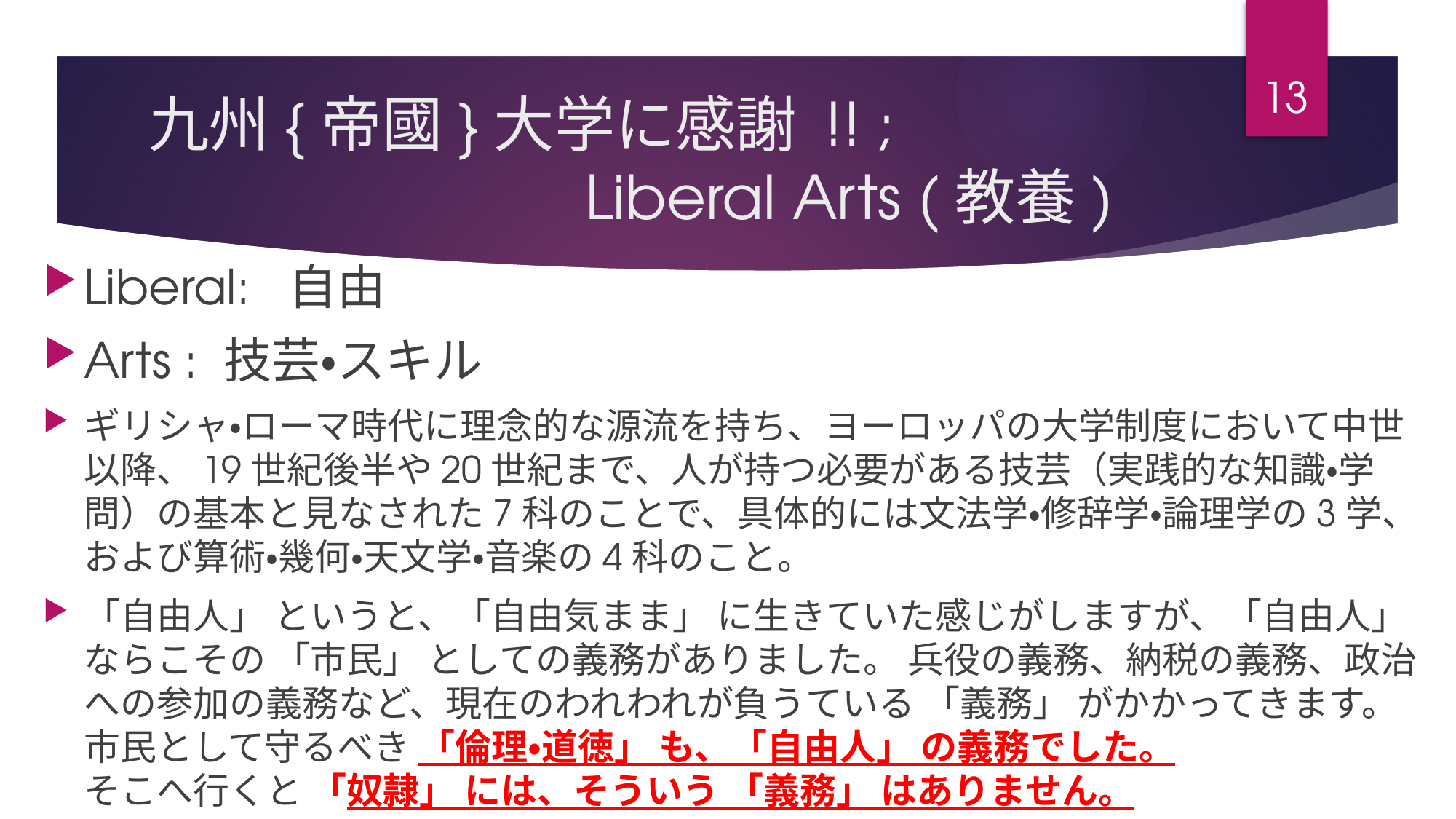

13
# 九州{帝國}大学に感謝 !! ; Liberal Arts (教養)
Liberal:  自由
Arts : 技芸・スキル
ギリシャ・ローマ時代に理念的な源流を持ち、ヨーロッパの大学制度において中世以降、19世紀後半や20世紀まで、人が持つ必要がある技芸（実践的な知識・学問）の基本と見なされた7科のことで、具体的には文法学・修辞学・論理学の3学、および算術・幾何・天文学・音楽の4科のこと。
「自由人」 というと、「自由気まま」 に生きていた感じがしますが、「自由人」 ならこその 「市民」 としての義務がありました。 兵役の義務、納税の義務、政治への参加の義務など、現在のわれわれが負うている 「義務」 がかかってきます。 市民として守るべき 「倫理・道徳」 も、「自由人」 の義務でした。
そこへ行くと 「奴隷」 には、そういう 「義務」 はありません。